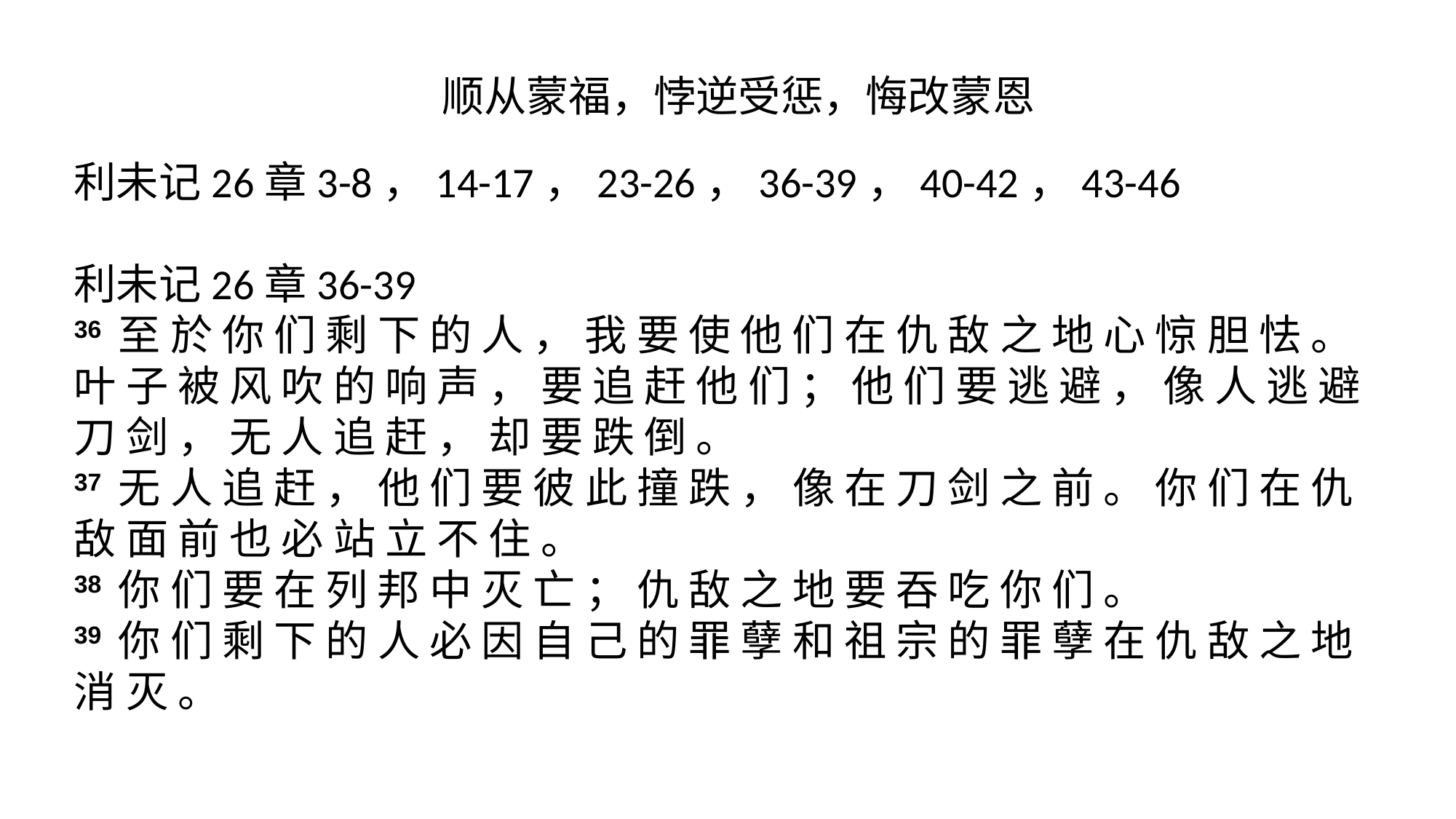

顺从蒙福，悖逆受惩，悔改蒙恩
利未记26章3-8，14-17，23-26，36-39，40-42，43-46

利未记26章36-39
36 至 於 你 们 剩 下 的 人 ， 我 要 使 他 们 在 仇 敌 之 地 心 惊 胆 怯 。 叶 子 被 风 吹 的 响 声 ， 要 追 赶 他 们 ； 他 们 要 逃 避 ， 像 人 逃 避 刀 剑 ， 无 人 追 赶 ， 却 要 跌 倒 。
37 无 人 追 赶 ， 他 们 要 彼 此 撞 跌 ， 像 在 刀 剑 之 前 。 你 们 在 仇 敌 面 前 也 必 站 立 不 住 。
38 你 们 要 在 列 邦 中 灭 亡 ； 仇 敌 之 地 要 吞 吃 你 们 。
39 你 们 剩 下 的 人 必 因 自 己 的 罪 孽 和 祖 宗 的 罪 孽 在 仇 敌 之 地 消 灭 。